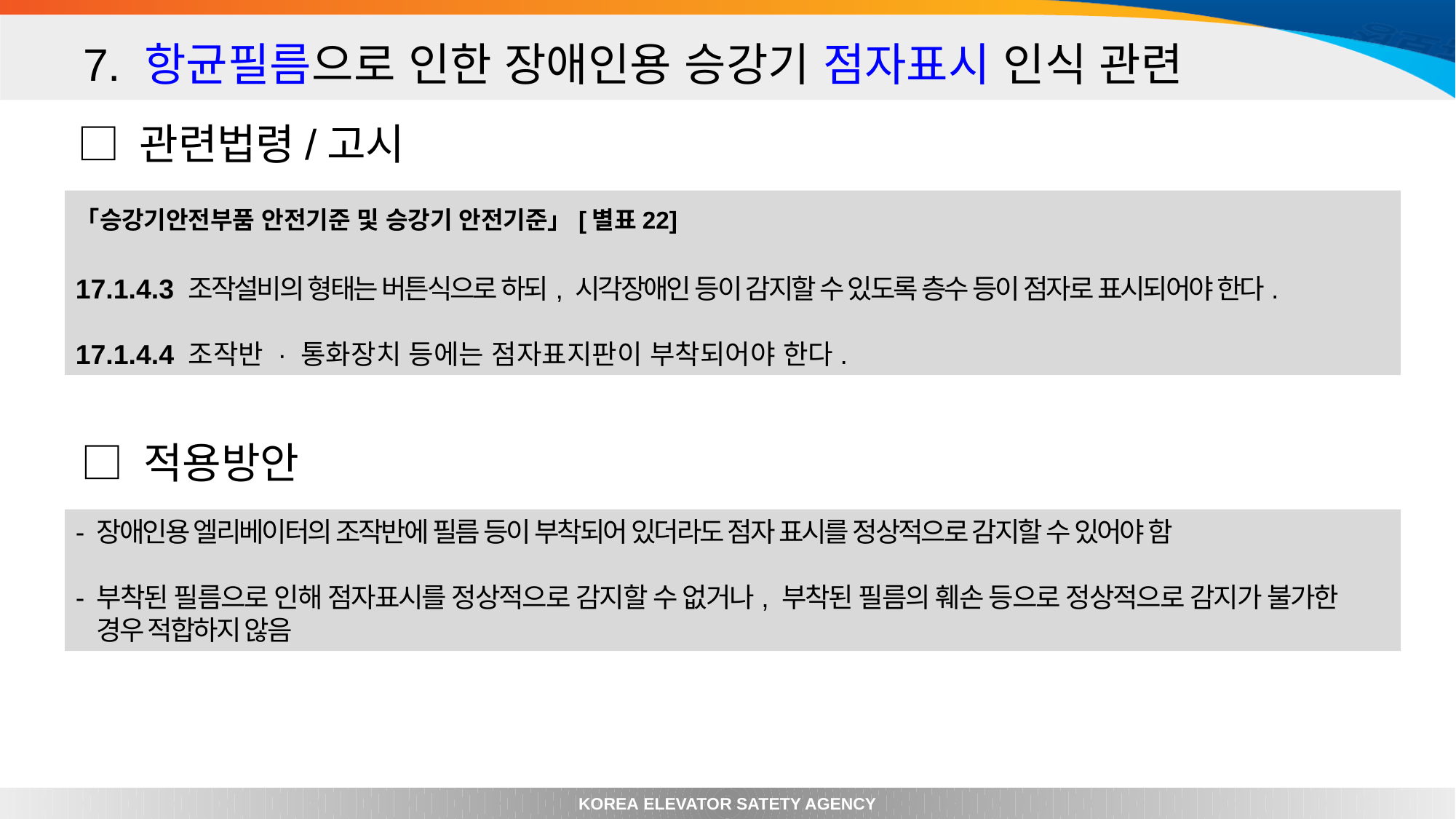

7. 항균필름으로 인한 장애인용 승강기 점자표시 인식 관련
□ 관련법령/고시
「승강기안전부품 안전기준 및 승강기 안전기준」[별표22]

17.1.4.3 조작설비의 형태는 버튼식으로 하되, 시각장애인 등이 감지할 수 있도록 층수 등이 점자로 표시되어야 한다.

17.1.4.4 조작반 · 통화장치 등에는 점자표지판이 부착되어야 한다.
□ 적용방안
- 장애인용 엘리베이터의 조작반에 필름 등이 부착되어 있더라도 점자 표시를 정상적으로 감지할 수 있어야 함

- 부착된 필름으로 인해 점자표시를 정상적으로 감지할 수 없거나, 부착된 필름의 훼손 등으로 정상적으로 감지가 불가한 경우 적합하지 않음